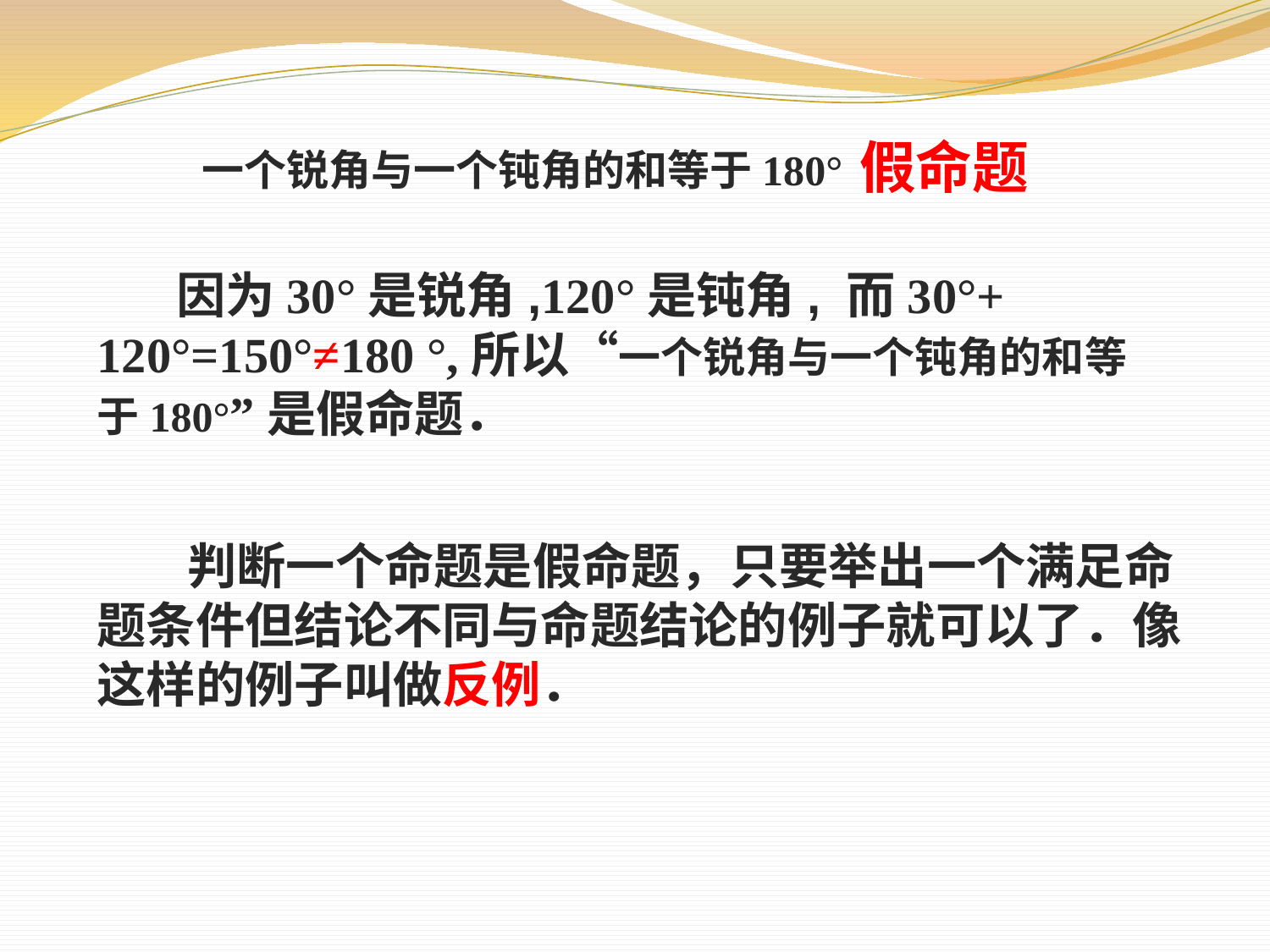

假命题
一个锐角与一个钝角的和等于180°
      因为30°是锐角,120°是钝角, 而30°+ 120°=150°≠180 °,所以“一个锐角与一个钝角的和等于180°”是假命题．
       判断一个命题是假命题，只要举出一个满足命题条件但结论不同与命题结论的例子就可以了．像这样的例子叫做反例．